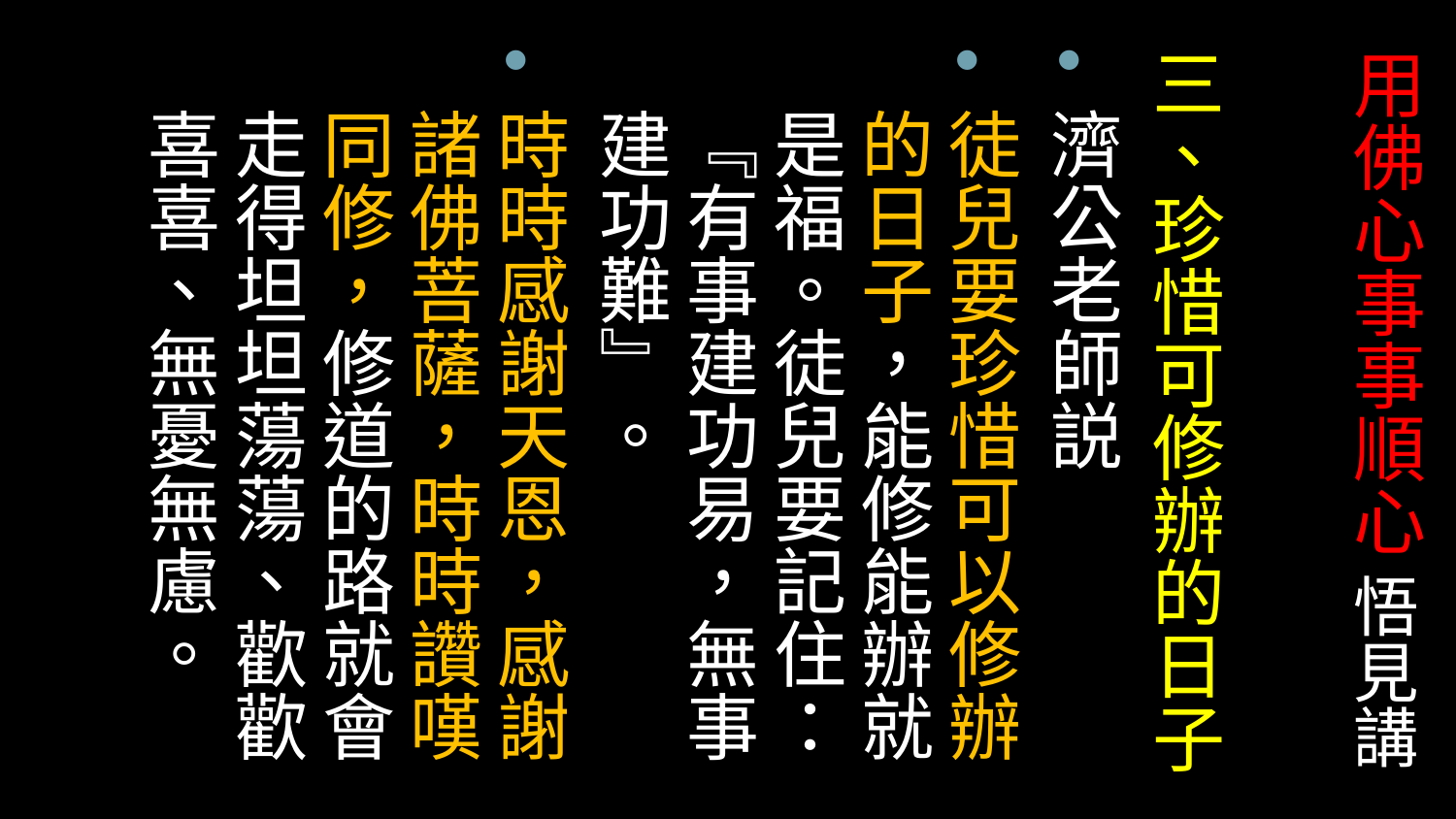

# 用佛心事事順心 悟見講
三、珍惜可修辦的日子
濟公老師説
徒兒要珍惜可以修辦的日子，能修能辦就是福。徒兒要記住：『有事建功易，無事建功難』。
時時感謝天恩，感謝諸佛菩薩，時時讚嘆同修，修道的路就會走得坦坦蕩蕩、歡歡喜喜、無憂無慮。